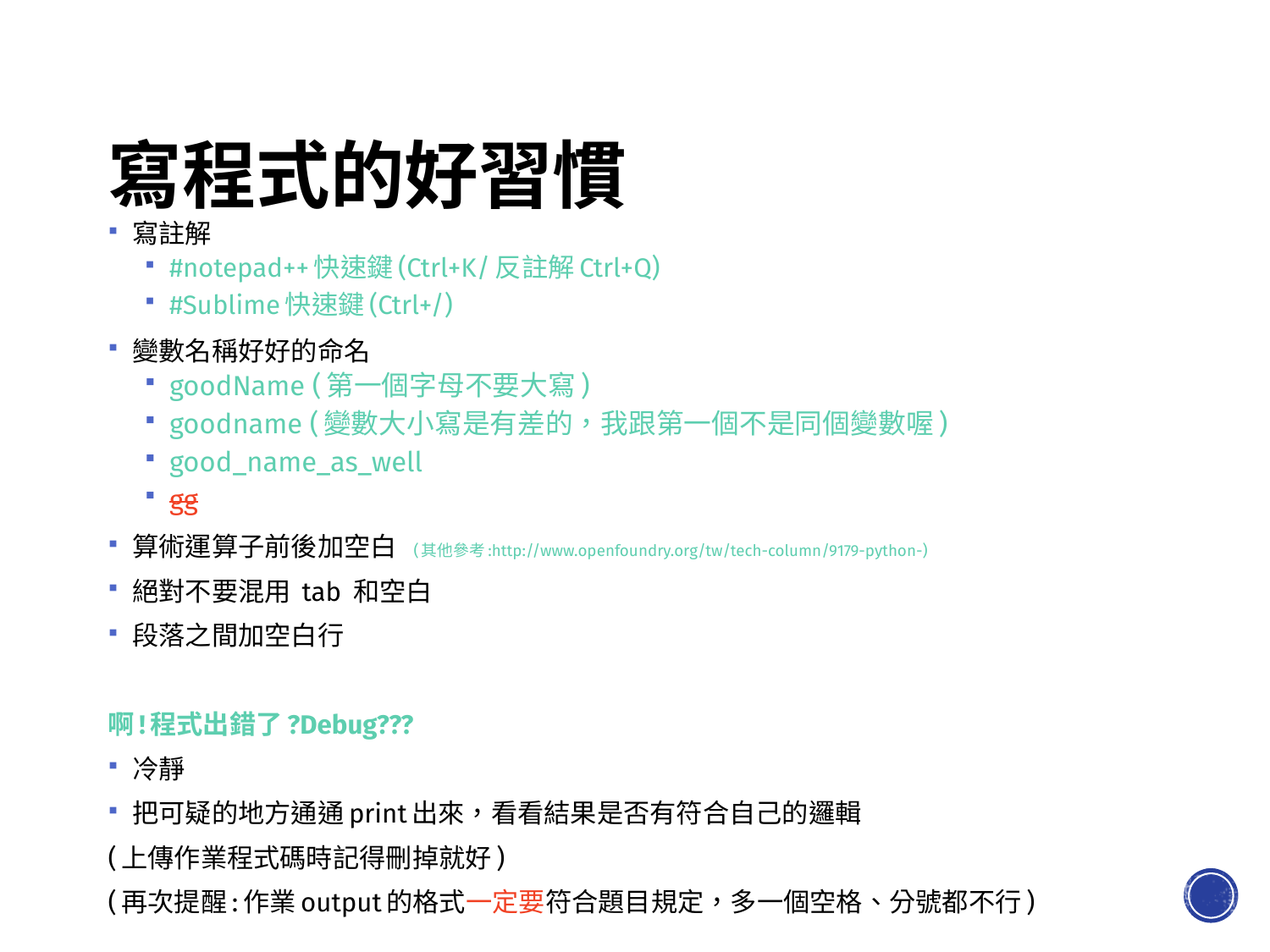

# 寫程式的好習慣
寫註解
#notepad++快速鍵(Ctrl+K/反註解Ctrl+Q)
#Sublime快速鍵(Ctrl+/)
變數名稱好好的命名
goodName (第一個字母不要大寫)
goodname (變數大小寫是有差的，我跟第一個不是同個變數喔)
good_name_as_well
gg
算術運算子前後加空白  (其他參考:http://www.openfoundry.org/tw/tech-column/9179-python-)
絕對不要混用 tab 和空白
段落之間加空白行

啊!程式出錯了?Debug???
冷靜
把可疑的地方通通print出來，看看結果是否有符合自己的邏輯
(上傳作業程式碼時記得刪掉就好)
(再次提醒:作業output的格式一定要符合題目規定，多一個空格、分號都不行)